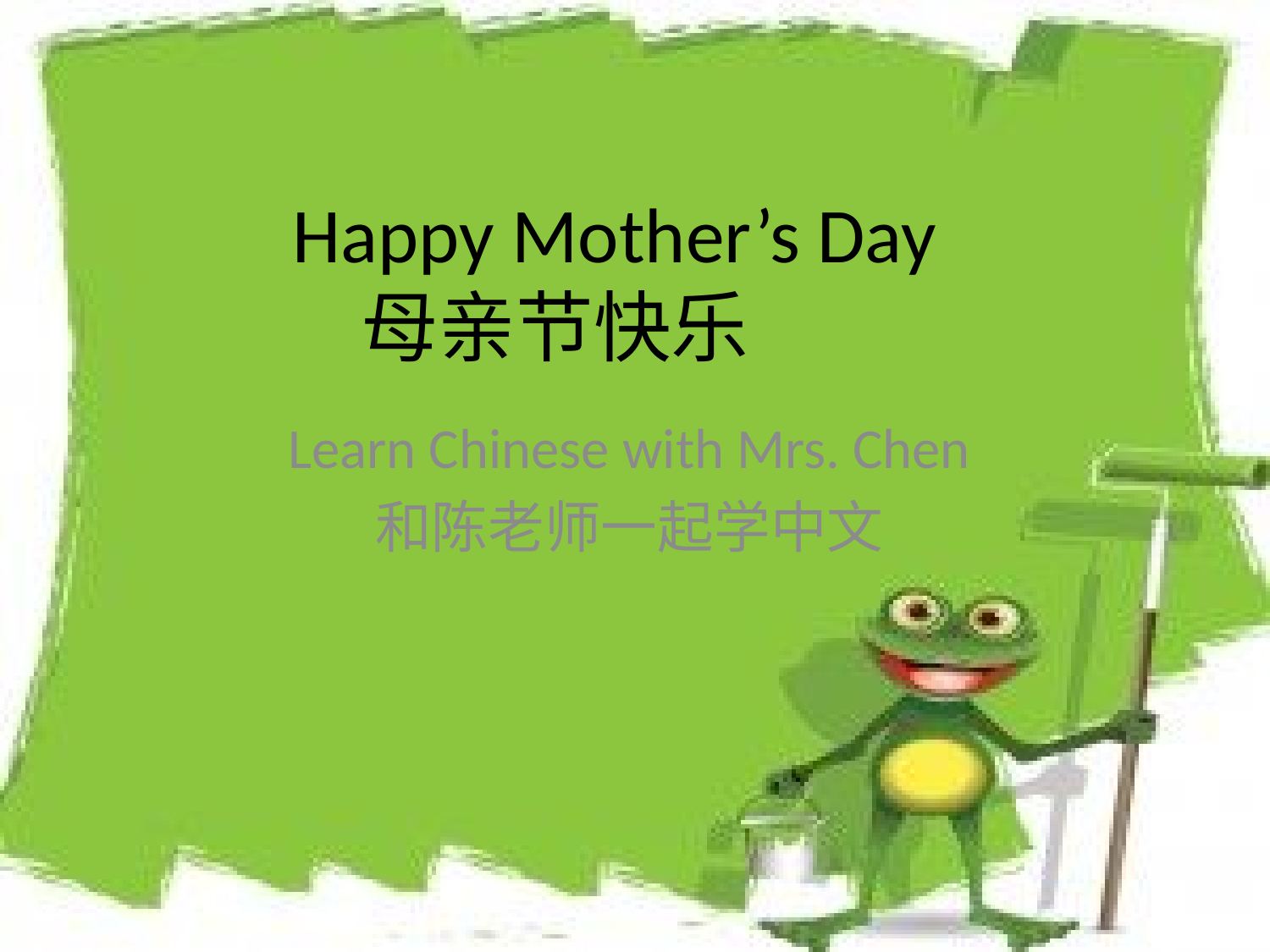

# Happy Mother’s Day 母亲节快乐
Learn Chinese with Mrs. Chen
和陈老师一起学中文